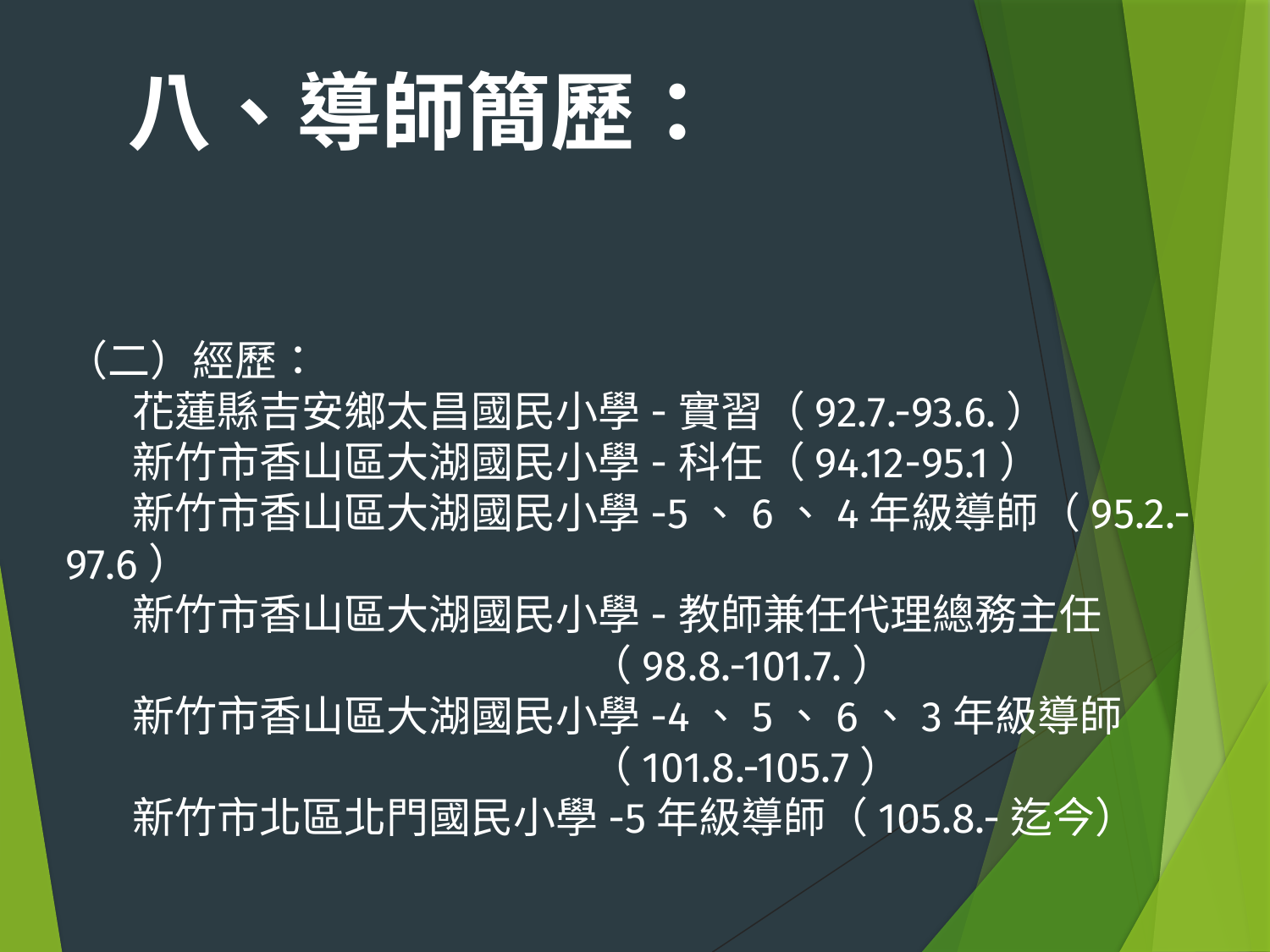

八、導師簡歷：
（二）經歷：
      花蓮縣吉安鄉太昌國民小學-實習（92.7.-93.6.）
      新竹市香山區大湖國民小學-科任（94.12-95.1）
      新竹市香山區大湖國民小學-5、6、4年級導師（95.2.-97.6）
      新竹市香山區大湖國民小學-教師兼任代理總務主任
                                                      （98.8.-101.7.）
      新竹市香山區大湖國民小學-4、5、6、3年級導師
                                                      （101.8.-105.7）
      新竹市北區北門國民小學-5年級導師（105.8.-迄今）